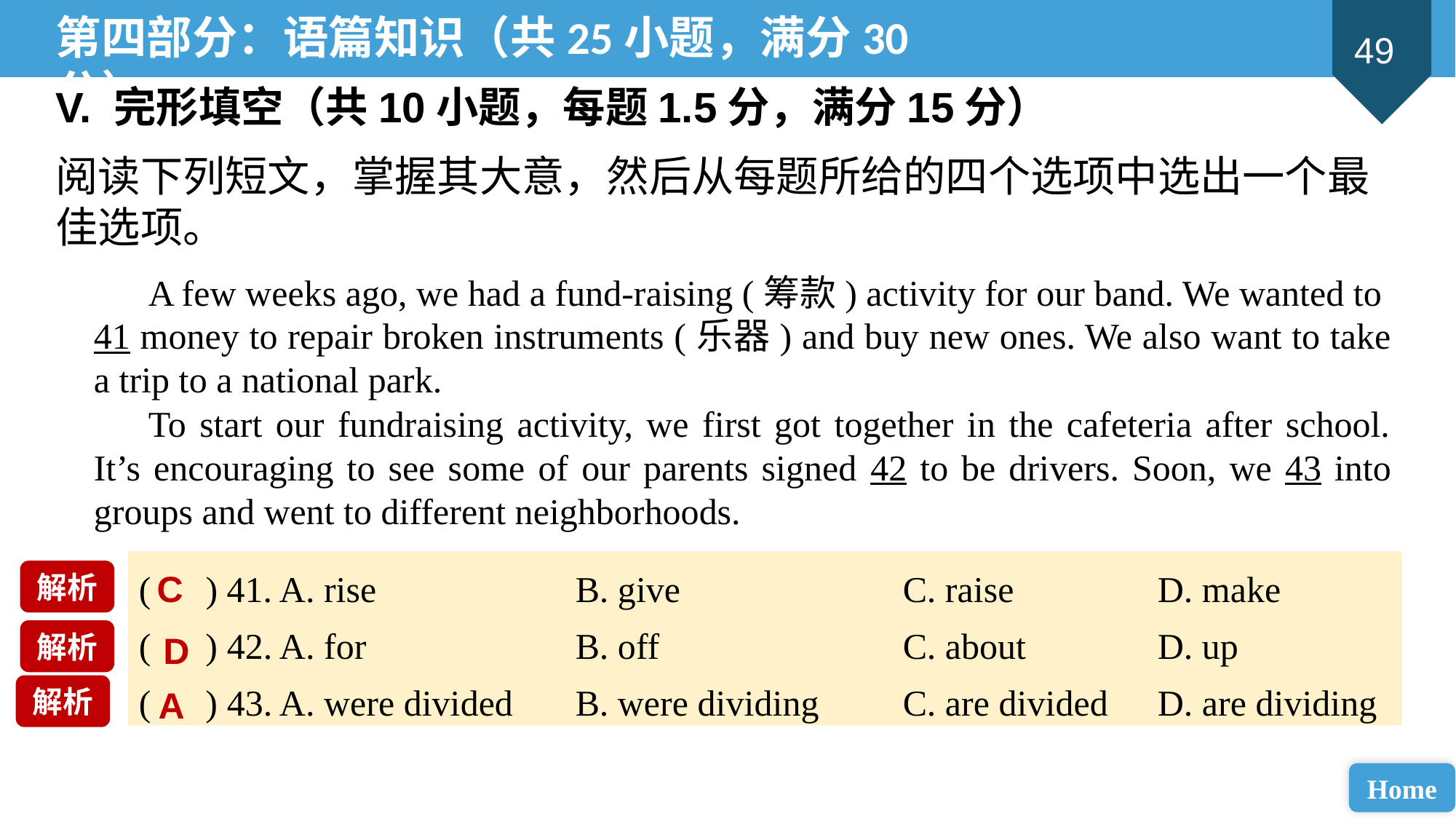

第四部分：语篇知识（共25小题，满分30分）
V. 完形填空（共10小题，每题1.5分，满分15分）
阅读下列短文，掌握其大意，然后从每题所给的四个选项中选出一个最佳选项。
A few weeks ago, we had a fund-raising (筹款) activity for our band. We wanted to  41 money to repair broken instruments (乐器) and buy new ones. We also want to take a trip to a national park.
To start our fundraising activity, we first got together in the cafeteria after school. It’s encouraging to see some of our parents signed 42 to be drivers. Soon, we 43 into groups and went to different neighborhoods.
(      ) 41. A. rise 		B. give 		C. raise 	    D. make
(      ) 42. A. for 		B. off 			C. about 	    D. up
(      ) 43. A. were divided 	B. were dividing 	C. are divided 	    D. are dividing
C
解析
解析
D
解析
A